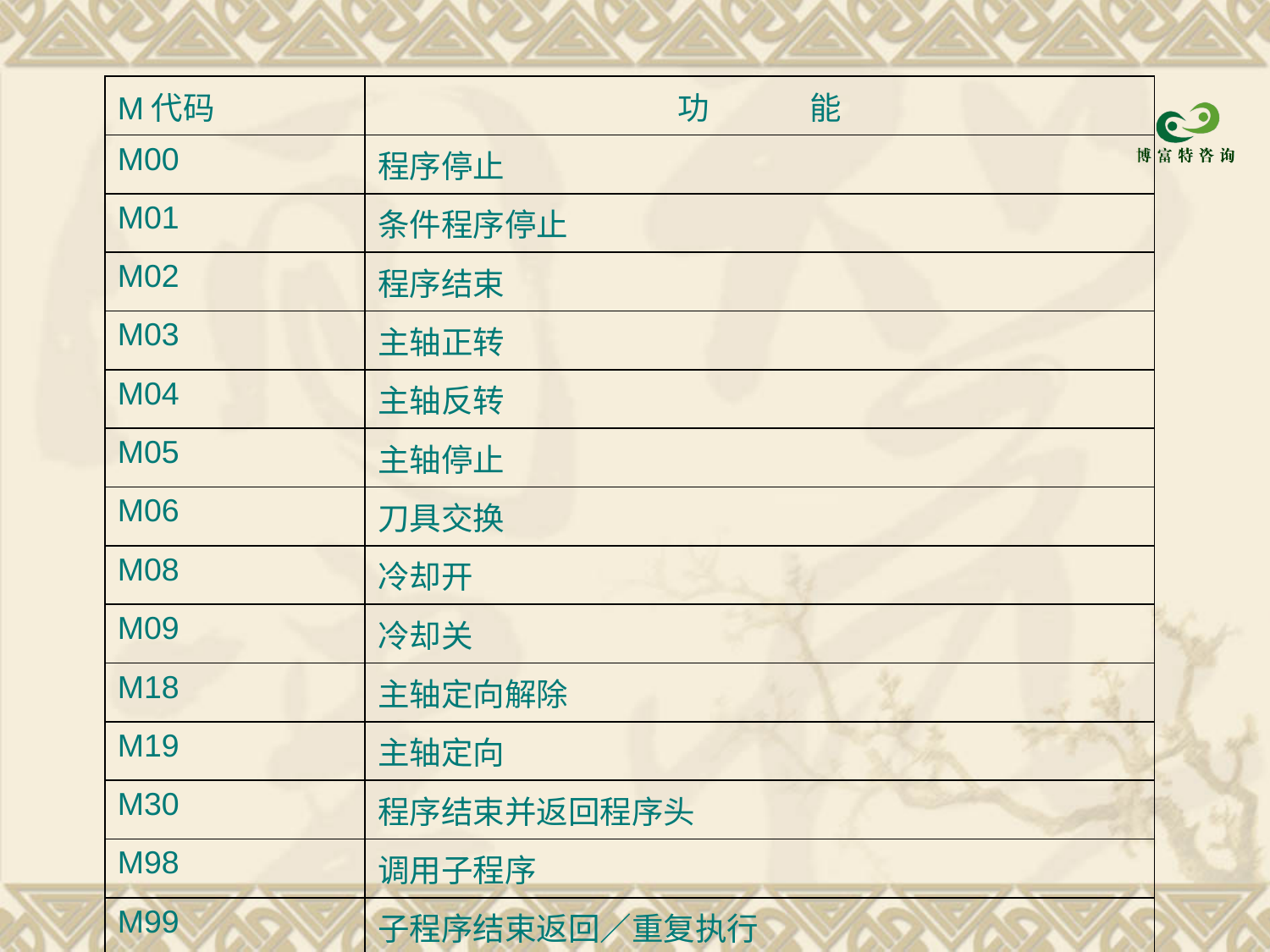

| M代码 | 功 能 |
| --- | --- |
| M00 | 程序停止 |
| M01 | 条件程序停止 |
| M02 | 程序结束 |
| M03 | 主轴正转 |
| M04 | 主轴反转 |
| M05 | 主轴停止 |
| M06 | 刀具交换 |
| M08 | 冷却开 |
| M09 | 冷却关 |
| M18 | 主轴定向解除 |
| M19 | 主轴定向 |
| M30 | 程序结束并返回程序头 |
| M98 | 调用子程序 |
| M99 | 子程序结束返回／重复执行 |